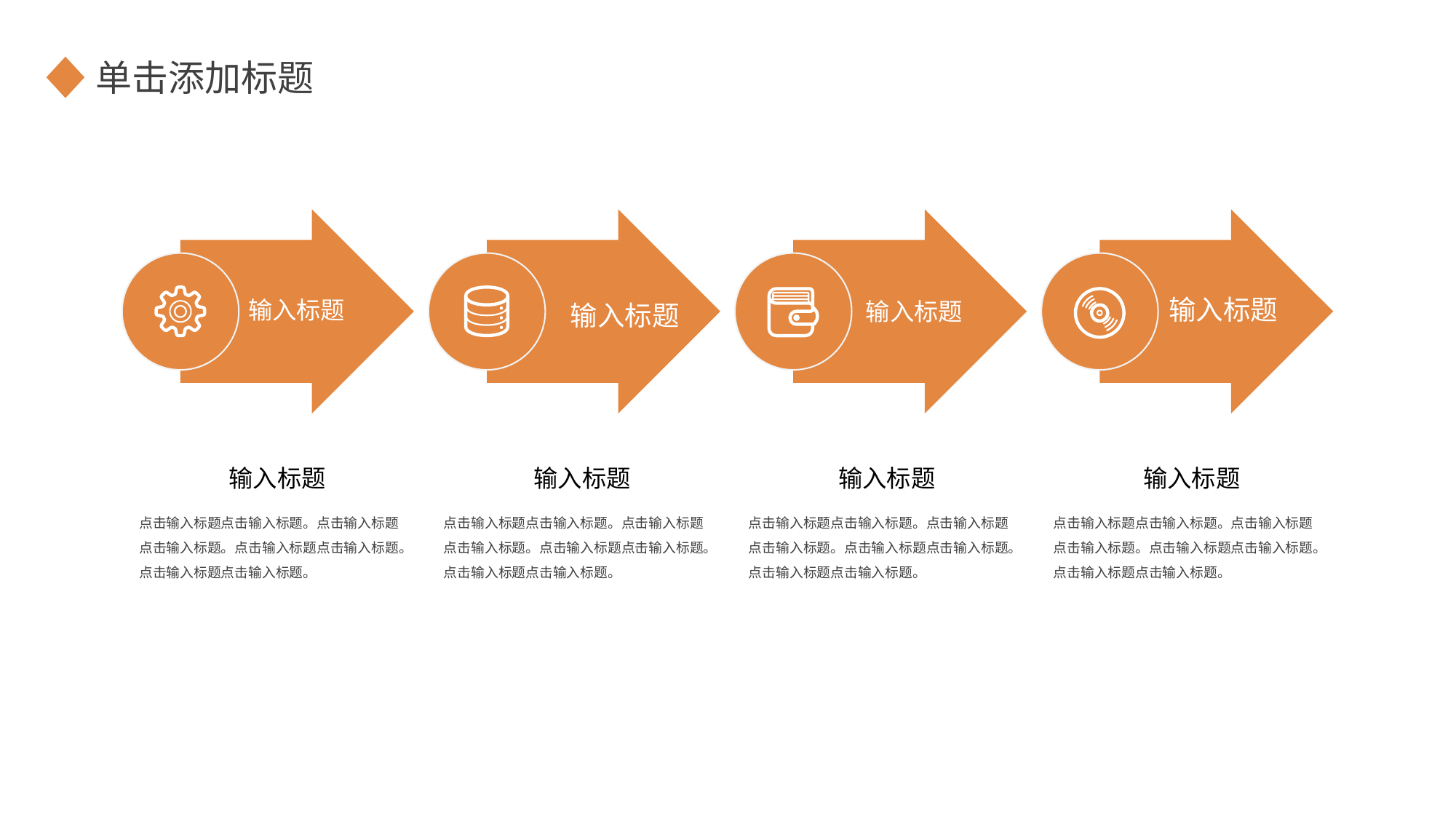

单击添加标题

输入标题
输入标题
输入标题
输入标题
 输入标题

点击输入标题点击输入标题。点击输入标题点击输入标题。点击输入标题点击输入标题。点击输入标题点击输入标题。
 输入标题

点击输入标题点击输入标题。点击输入标题点击输入标题。点击输入标题点击输入标题。点击输入标题点击输入标题。
 输入标题

点击输入标题点击输入标题。点击输入标题点击输入标题。点击输入标题点击输入标题。点击输入标题点击输入标题。
 输入标题

点击输入标题点击输入标题。点击输入标题点击输入标题。点击输入标题点击输入标题。点击输入标题点击输入标题。